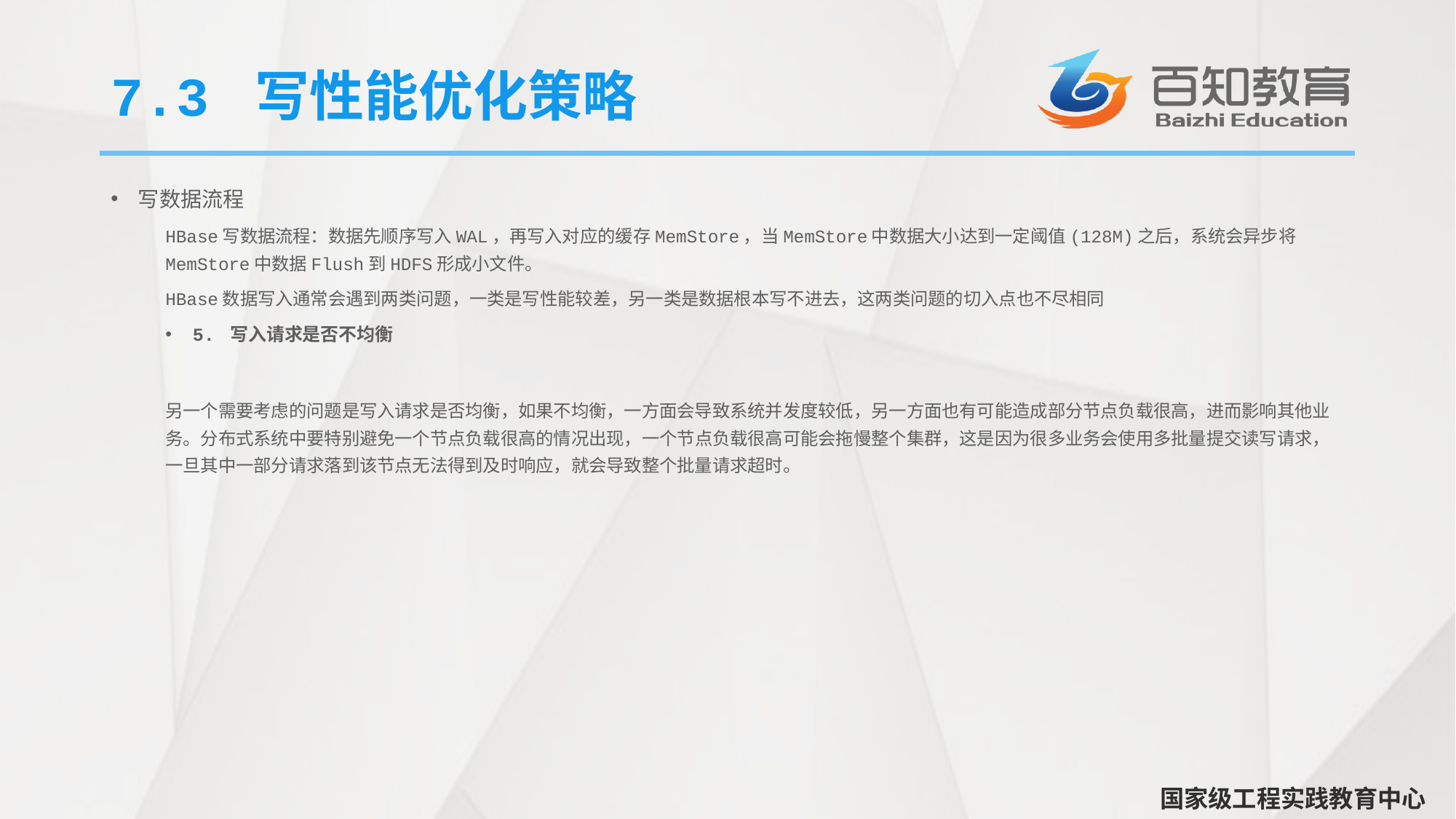

# 7.3 写性能优化策略
写数据流程
HBase写数据流程：数据先顺序写入WAL，再写入对应的缓存MemStore，当MemStore中数据大小达到一定阈值(128M)之后，系统会异步将MemStore中数据Flush到HDFS形成小文件。
HBase数据写入通常会遇到两类问题，一类是写性能较差，另一类是数据根本写不进去，这两类问题的切入点也不尽相同
5. 写入请求是否不均衡

另一个需要考虑的问题是写入请求是否均衡，如果不均衡，一方面会导致系统并发度较低，另一方面也有可能造成部分节点负载很高，进而影响其他业务。分布式系统中要特别避免一个节点负载很高的情况出现，一个节点负载很高可能会拖慢整个集群，这是因为很多业务会使用多批量提交读写请求，一旦其中一部分请求落到该节点无法得到及时响应，就会导致整个批量请求超时。